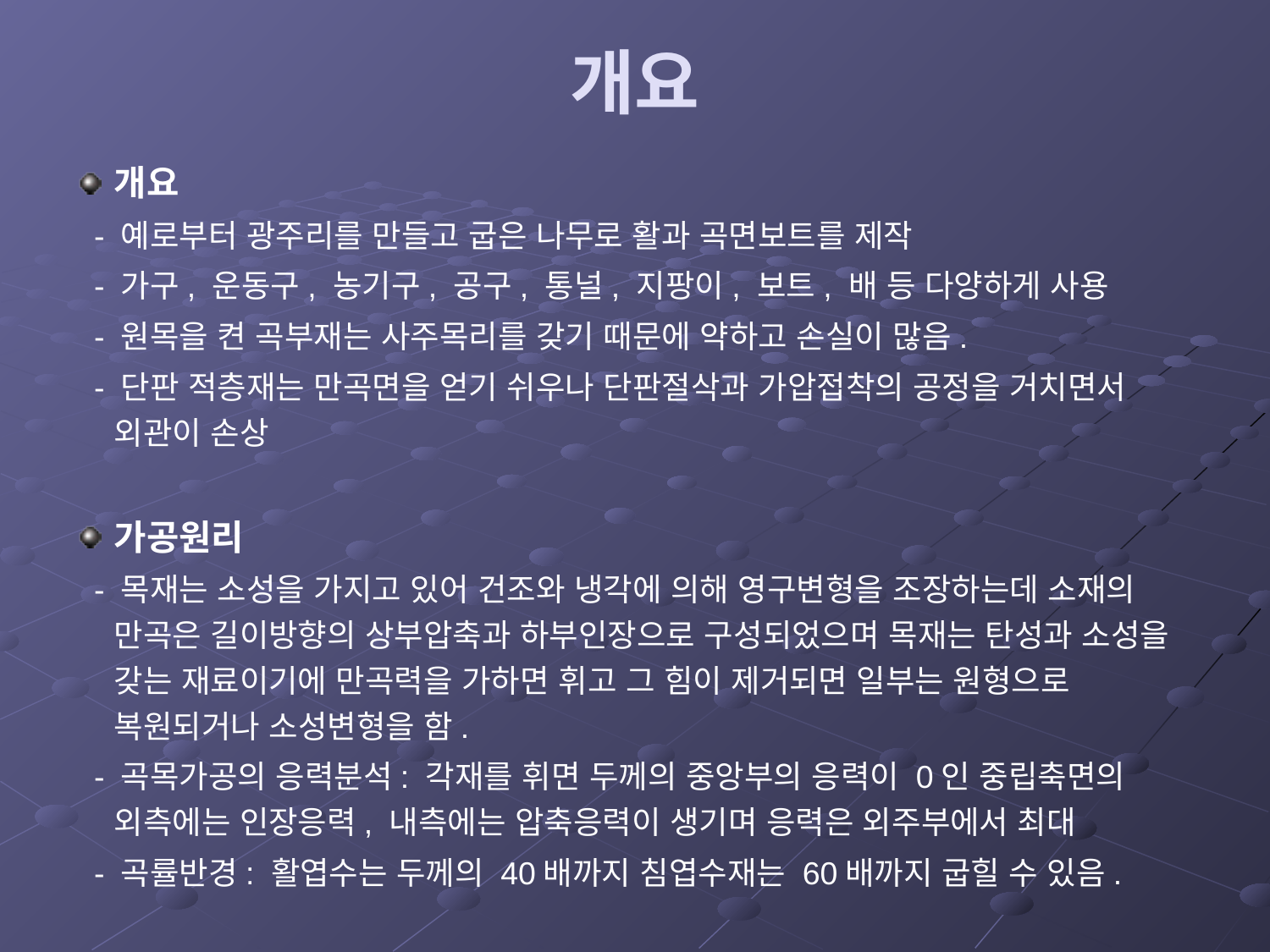

# 개요
개요
  - 예로부터 광주리를 만들고 굽은 나무로 활과 곡면보트를 제작
  - 가구, 운동구, 농기구, 공구, 통널, 지팡이, 보트, 배 등 다양하게 사용
  - 원목을 켠 곡부재는 사주목리를 갖기 때문에 약하고 손실이 많음.
  - 단판 적층재는 만곡면을 얻기 쉬우나 단판절삭과 가압접착의 공정을 거치면서 외관이 손상

가공원리
  - 목재는 소성을 가지고 있어 건조와 냉각에 의해 영구변형을 조장하는데 소재의 만곡은 길이방향의 상부압축과 하부인장으로 구성되었으며 목재는 탄성과 소성을 갖는 재료이기에 만곡력을 가하면 휘고 그 힘이 제거되면 일부는 원형으로 복원되거나 소성변형을 함.
  - 곡목가공의 응력분석: 각재를 휘면 두께의 중앙부의 응력이 0인 중립축면의 외측에는 인장응력, 내측에는 압축응력이 생기며 응력은 외주부에서 최대
  - 곡률반경: 활엽수는 두께의 40배까지 침엽수재는 60배까지 굽힐 수 있음.